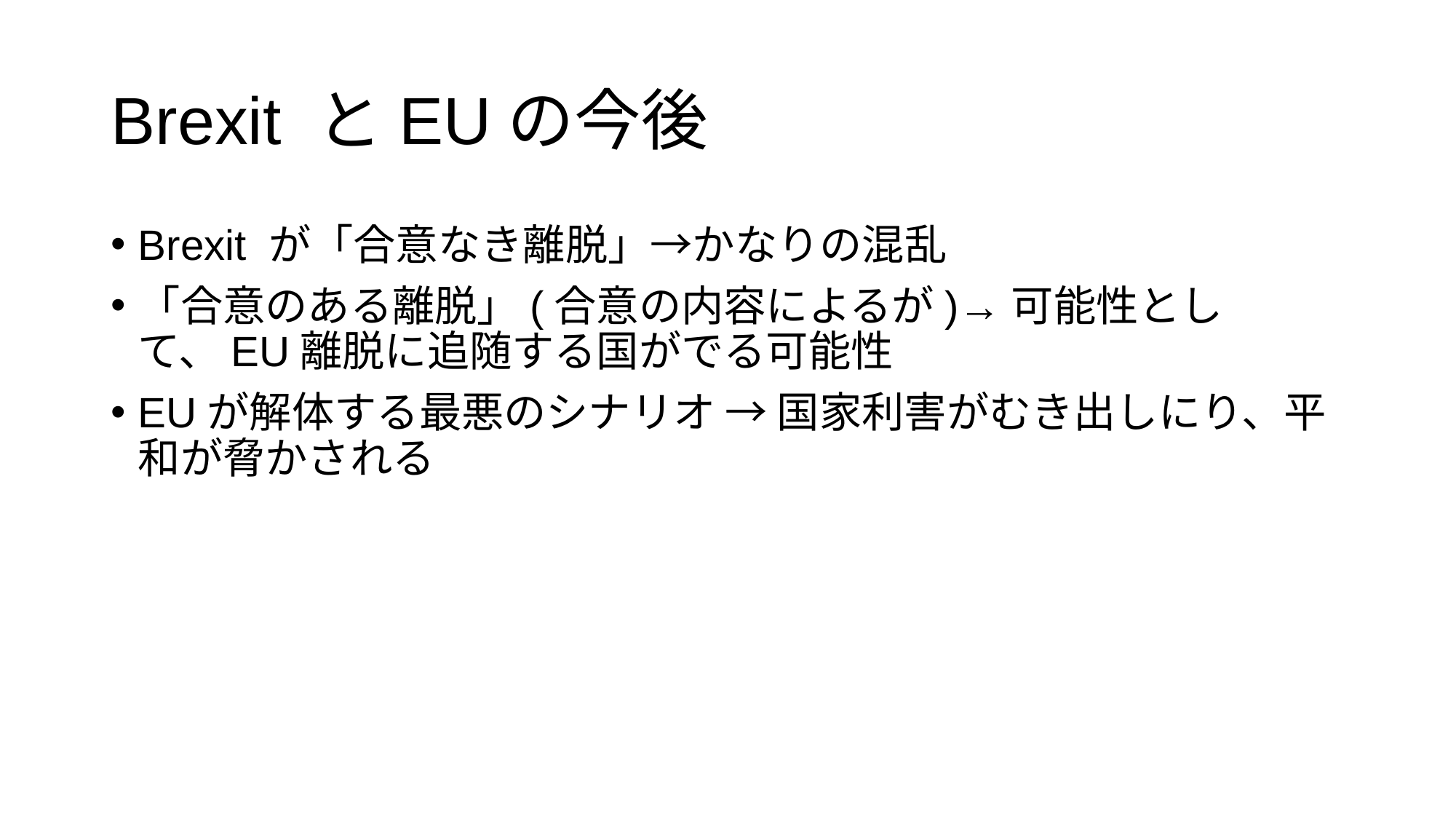

# Brexit とEUの今後
Brexit が「合意なき離脱」→かなりの混乱
「合意のある離脱」(合意の内容によるが)→可能性として、EU離脱に追随する国がでる可能性
EUが解体する最悪のシナリオ → 国家利害がむき出しにり、平和が脅かされる